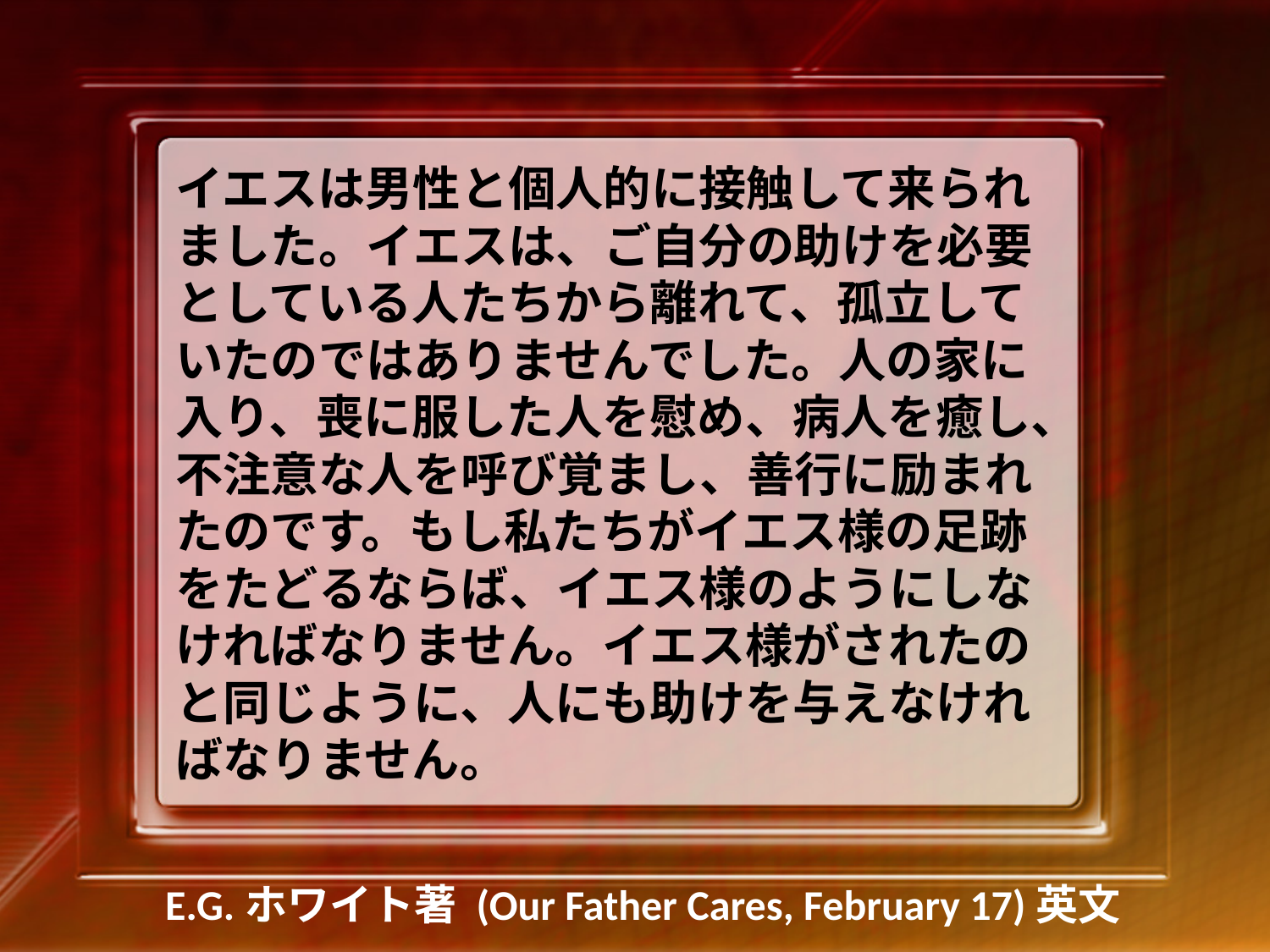

イエスは男性と個人的に接触して来られました。イエスは、ご自分の助けを必要としている人たちから離れて、孤立していたのではありませんでした。人の家に入り、喪に服した人を慰め、病人を癒し、不注意な人を呼び覚まし、善行に励まれたのです。もし私たちがイエス様の足跡をたどるならば、イエス様のようにしなければなりません。イエス様がされたのと同じように、人にも助けを与えなければなりません。
E.G.ホワイト著 (Our Father Cares, February 17)英文